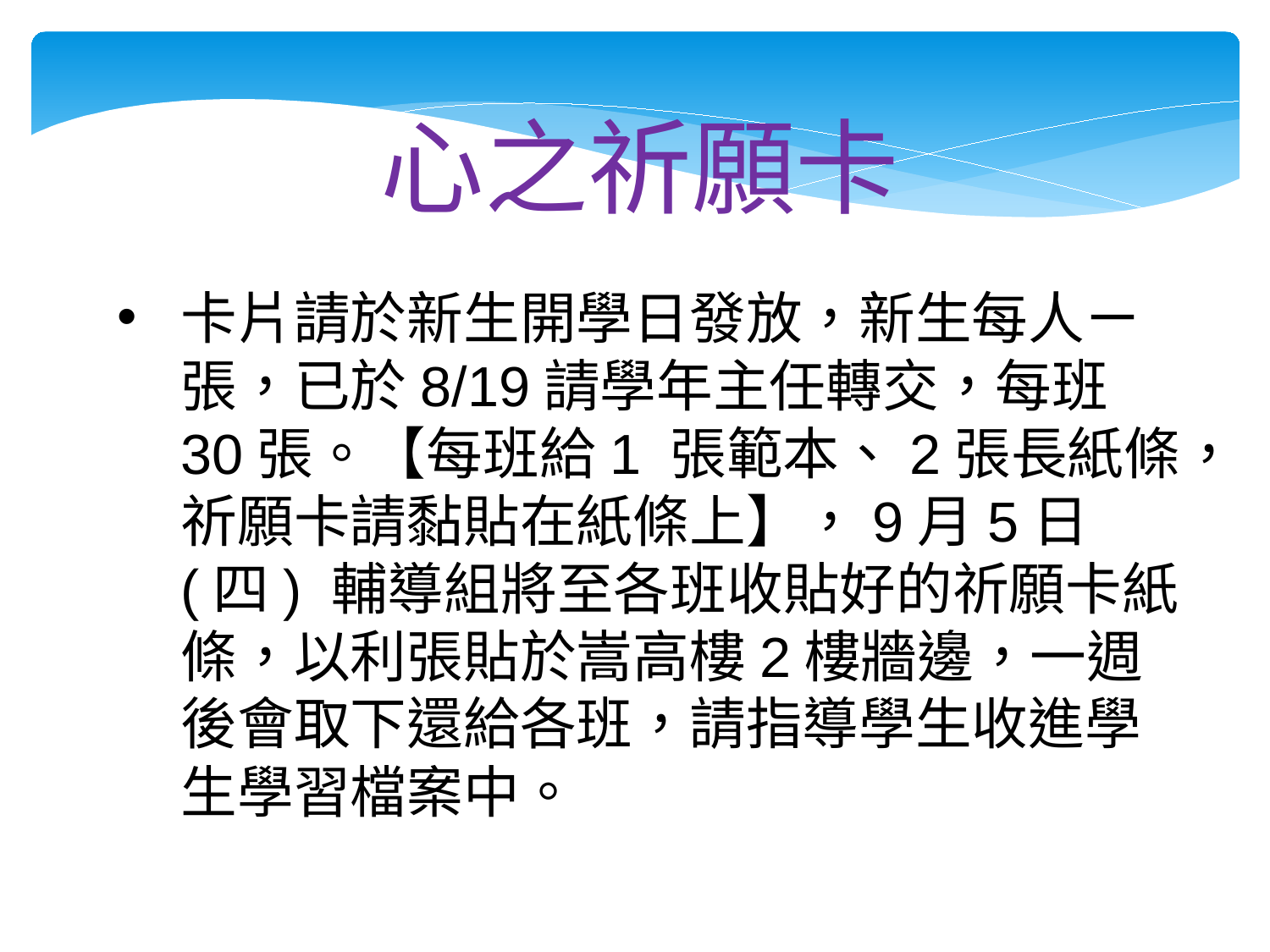

心之祈願卡
卡片請於新生開學日發放，新生每人ㄧ張，已於8/19請學年主任轉交，每班30張。【每班給1 張範本、2張長紙條，祈願卡請黏貼在紙條上】，9月5日(四) 輔導組將至各班收貼好的祈願卡紙條，以利張貼於嵩高樓2樓牆邊，一週後會取下還給各班，請指導學生收進學生學習檔案中。